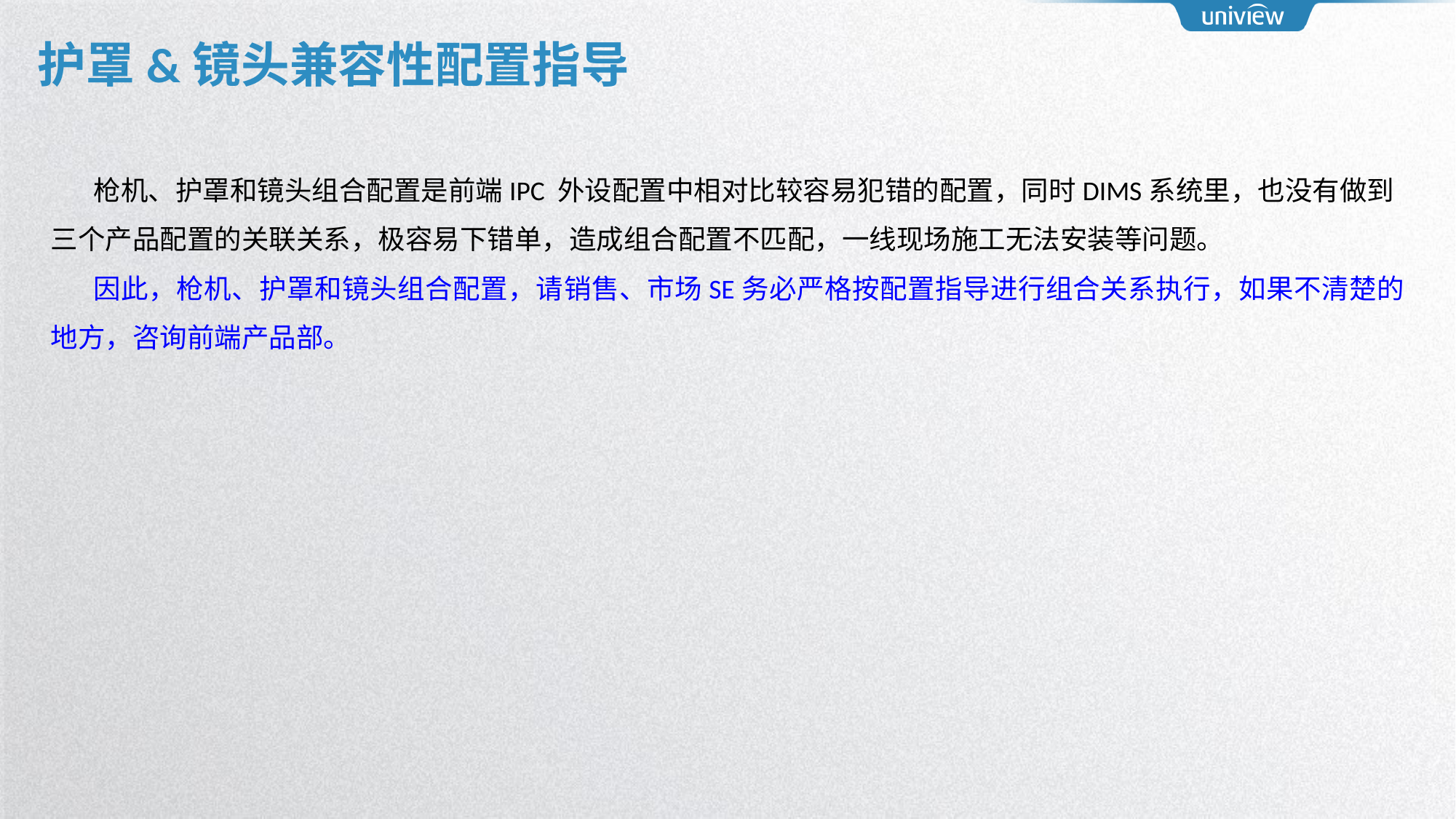

# 护罩&镜头兼容性配置指导
枪机、护罩和镜头组合配置是前端IPC 外设配置中相对比较容易犯错的配置，同时DIMS系统里，也没有做到三个产品配置的关联关系，极容易下错单，造成组合配置不匹配，一线现场施工无法安装等问题。
因此，枪机、护罩和镜头组合配置，请销售、市场SE务必严格按配置指导进行组合关系执行，如果不清楚的地方，咨询前端产品部。